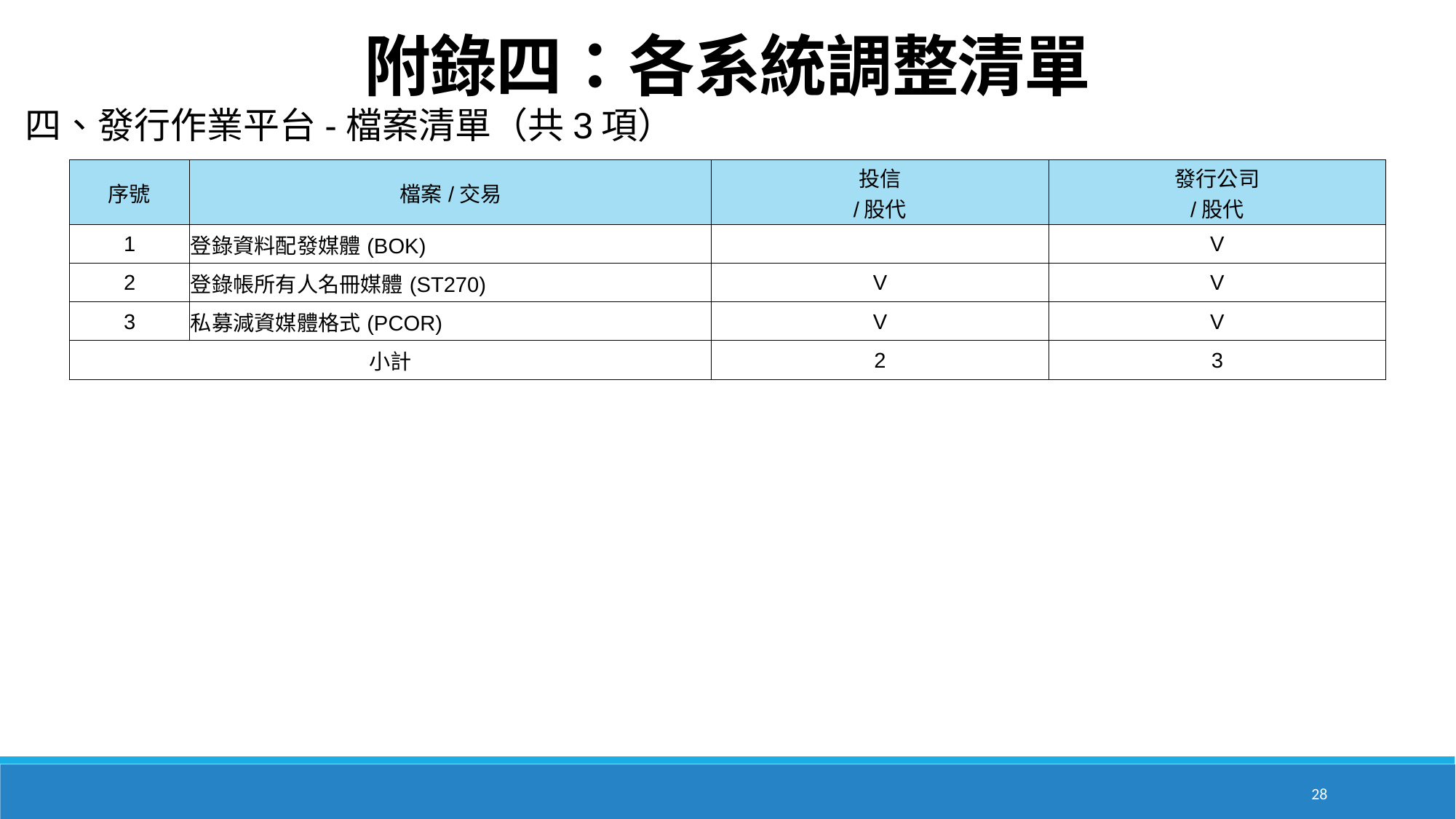

附錄四：各系統調整清單
四、發行作業平台-檔案清單（共3項）
| 序號 | 檔案/交易 | 投信 /股代 | 發行公司 /股代 |
| --- | --- | --- | --- |
| 1 | 登錄資料配發媒體(BOK) |  | V |
| 2 | 登錄帳所有人名冊媒體(ST270) | V | V |
| 3 | 私募減資媒體格式(PCOR) | V | V |
| 小計 |  | 2 | 3 |
28